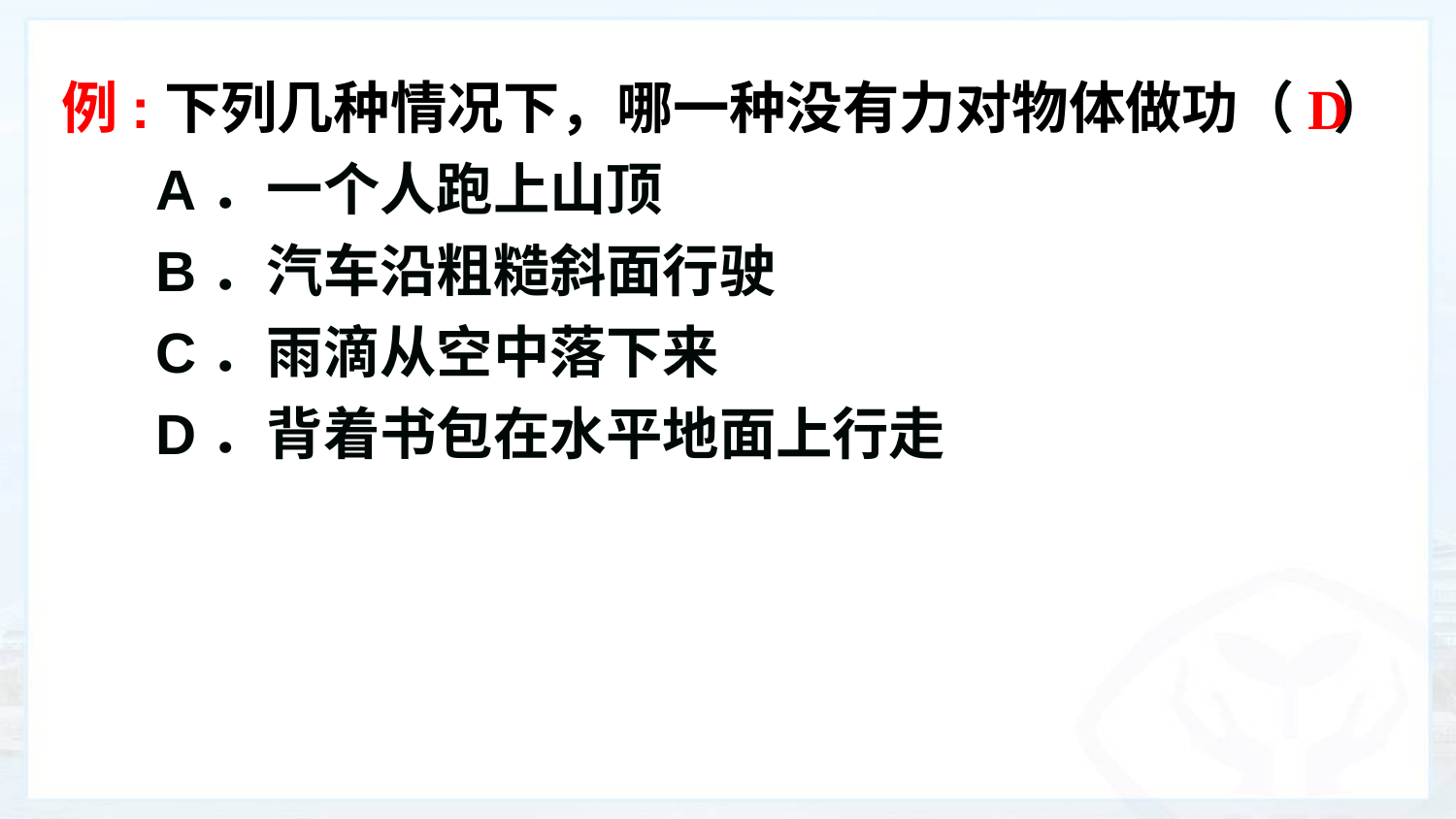

例:下列几种情况下，哪一种没有力对物体做功（   ）
      A．一个人跑上山顶
      B．汽车沿粗糙斜面行驶
      C．雨滴从空中落下来
      D．背着书包在水平地面上行走
D